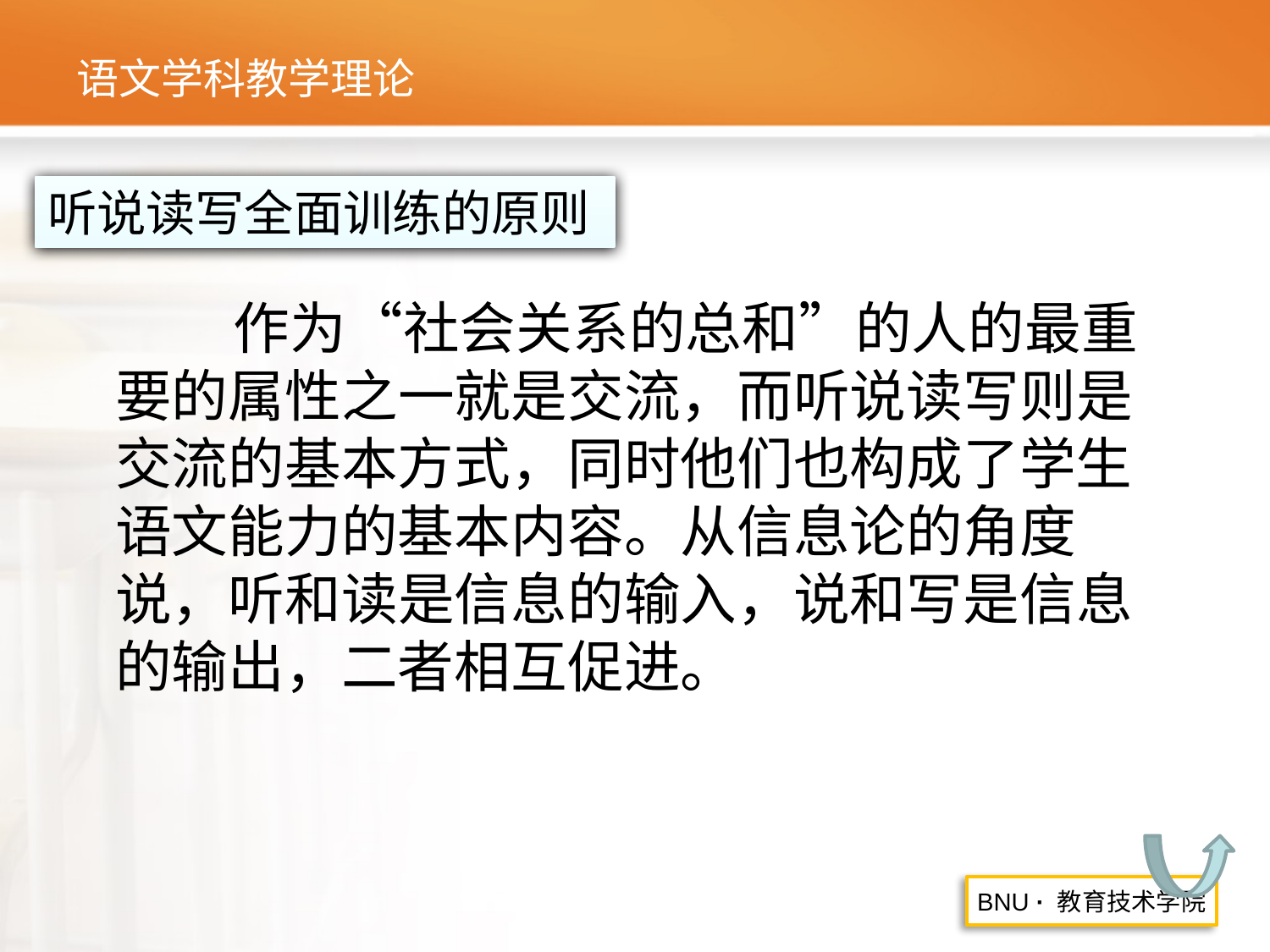

# 语文学科教学理论
听说读写全面训练的原则
            作为“社会关系的总和”的人的最重要的属性之一就是交流，而听说读写则是交流的基本方式，同时他们也构成了学生语文能力的基本内容。从信息论的角度说，听和读是信息的输入，说和写是信息的输出，二者相互促进。